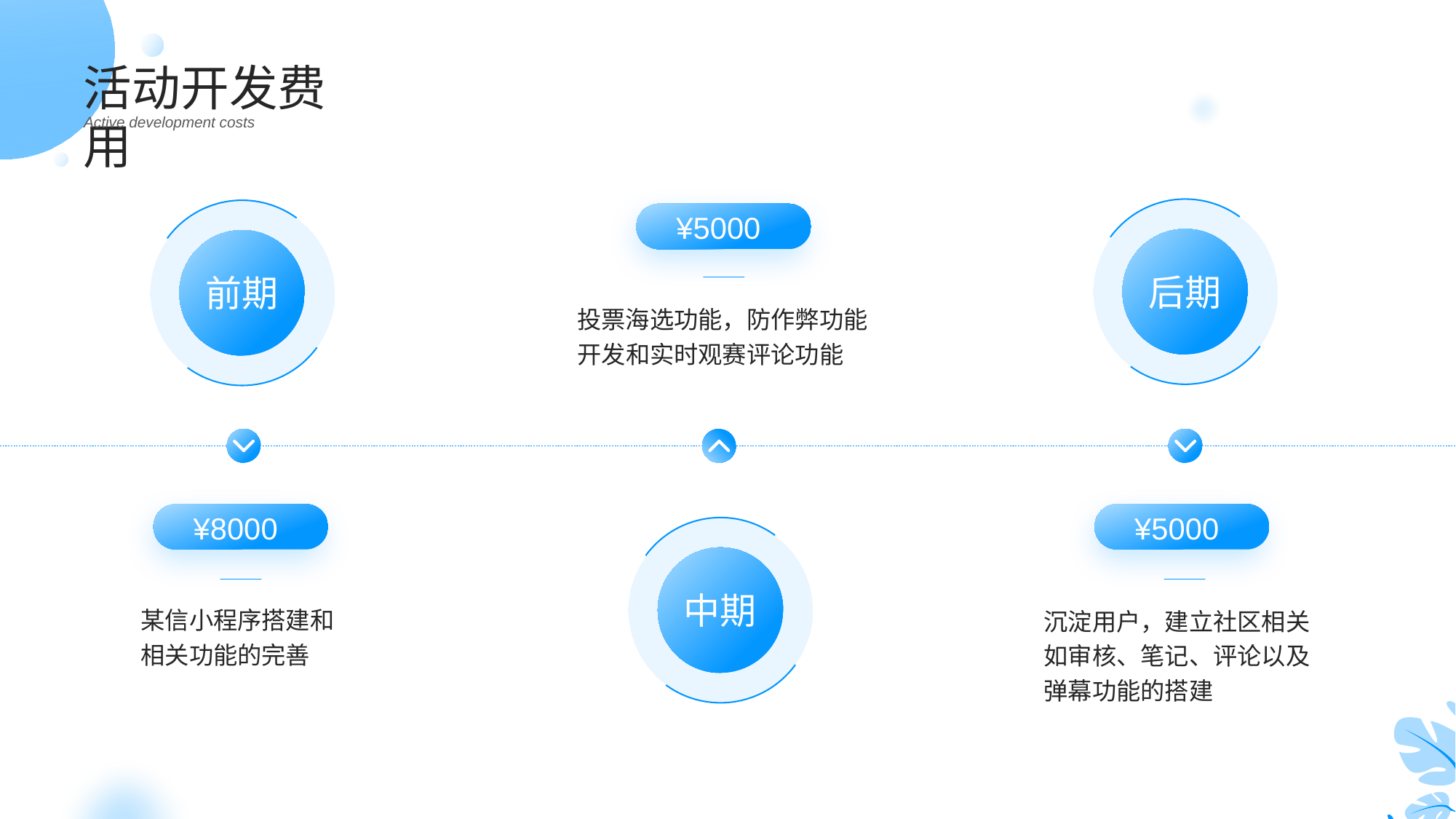

活动开发费用

Active development costs

后期

前期

¥5000
投票海选功能，防作弊功能开发和实时观赛评论功能

¥8000

¥5000

中期
某信小程序搭建和
相关功能的完善
沉淀用户，建立社区相关如审核、笔记、评论以及弹幕功能的搭建